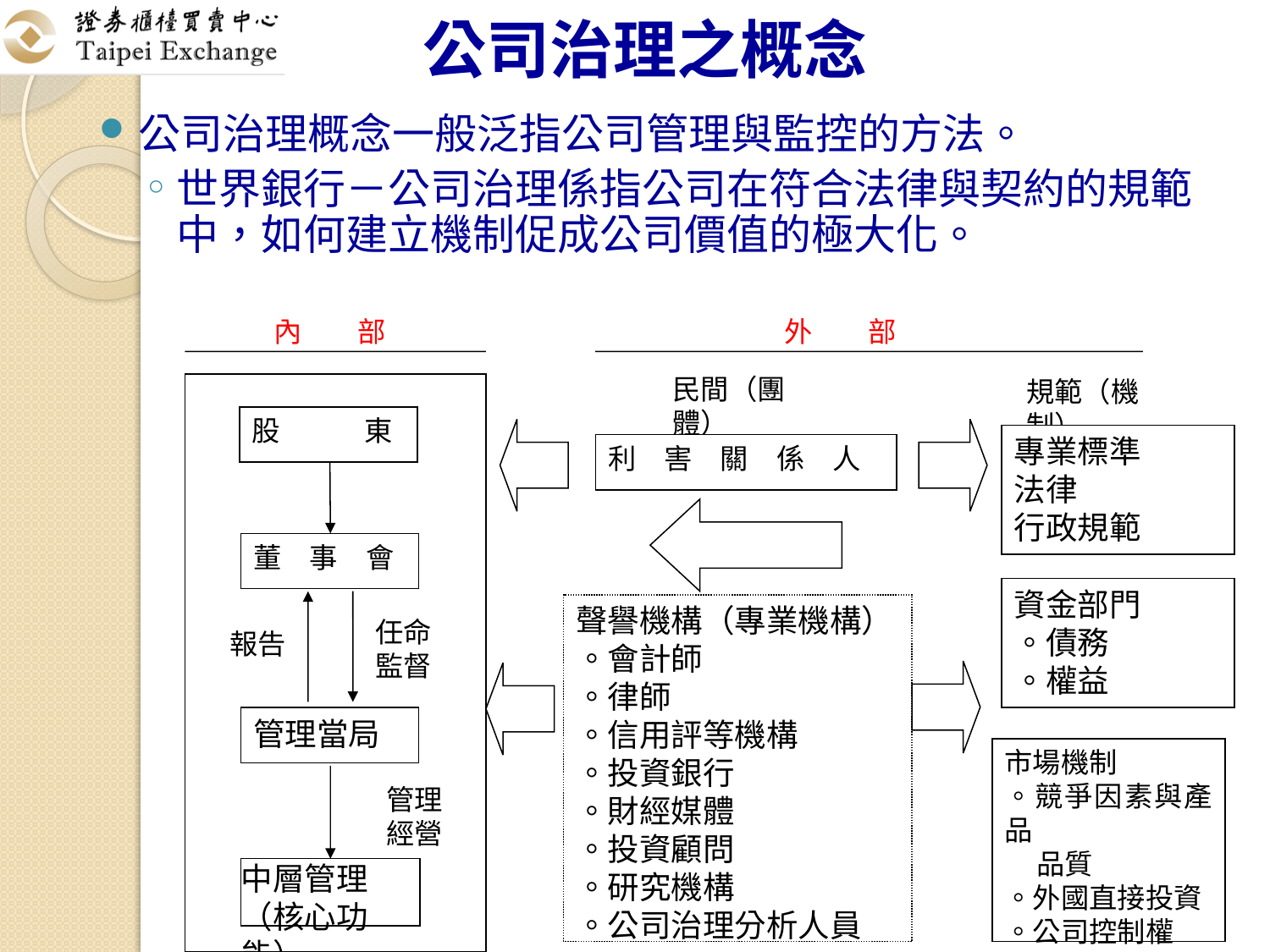

# 公司治理之概念
公司治理概念一般泛指公司管理與監控的方法。
世界銀行－公司治理係指公司在符合法律與契約的規範中，如何建立機制促成公司價值的極大化。
內　　部
外　　部

民間（團體）

規範（機制）
股　　　東

專業標準
法律
行政規範
利　害　關　係　人

董　事　會
資金部門
。債務
。權益

聲譽機構（專業機構）
。會計師
。律師
。信用評等機構
。投資銀行
。財經媒體
。投資顧問
。研究機構
。公司治理分析人員
任命
監督
報告

管理當局
市場機制
。競爭因素與產品
    品質
。外國直接投資
。公司控制權
管理經營
中層管理
（核心功能）